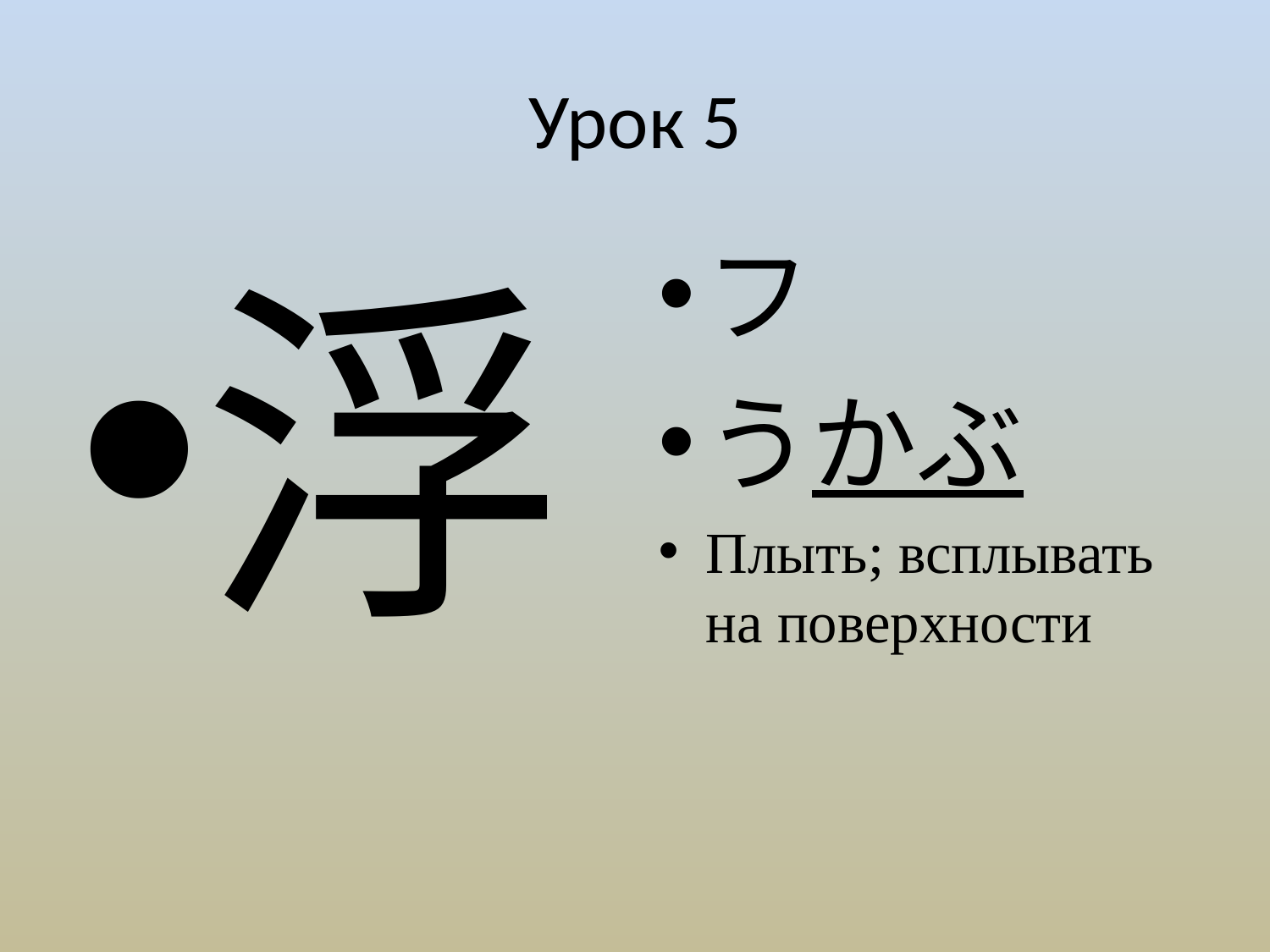

# Урок 5
浮
フ
うかぶ
Плыть; всплывать на поверхности